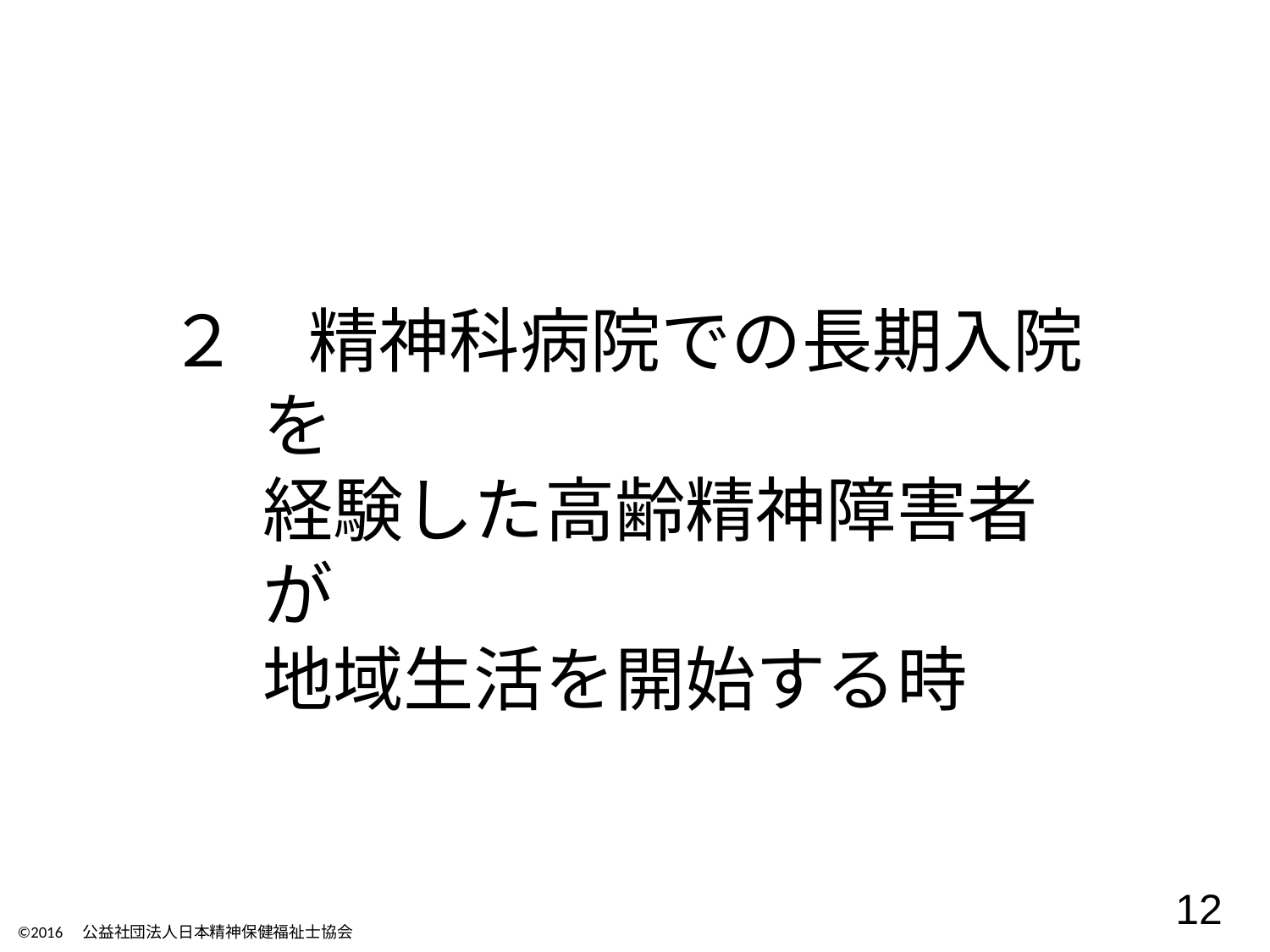

２　精神科病院での長期入院を
経験した高齢精神障害者が
地域生活を開始する時

12
©2016　公益社団法人日本精神保健福祉士協会